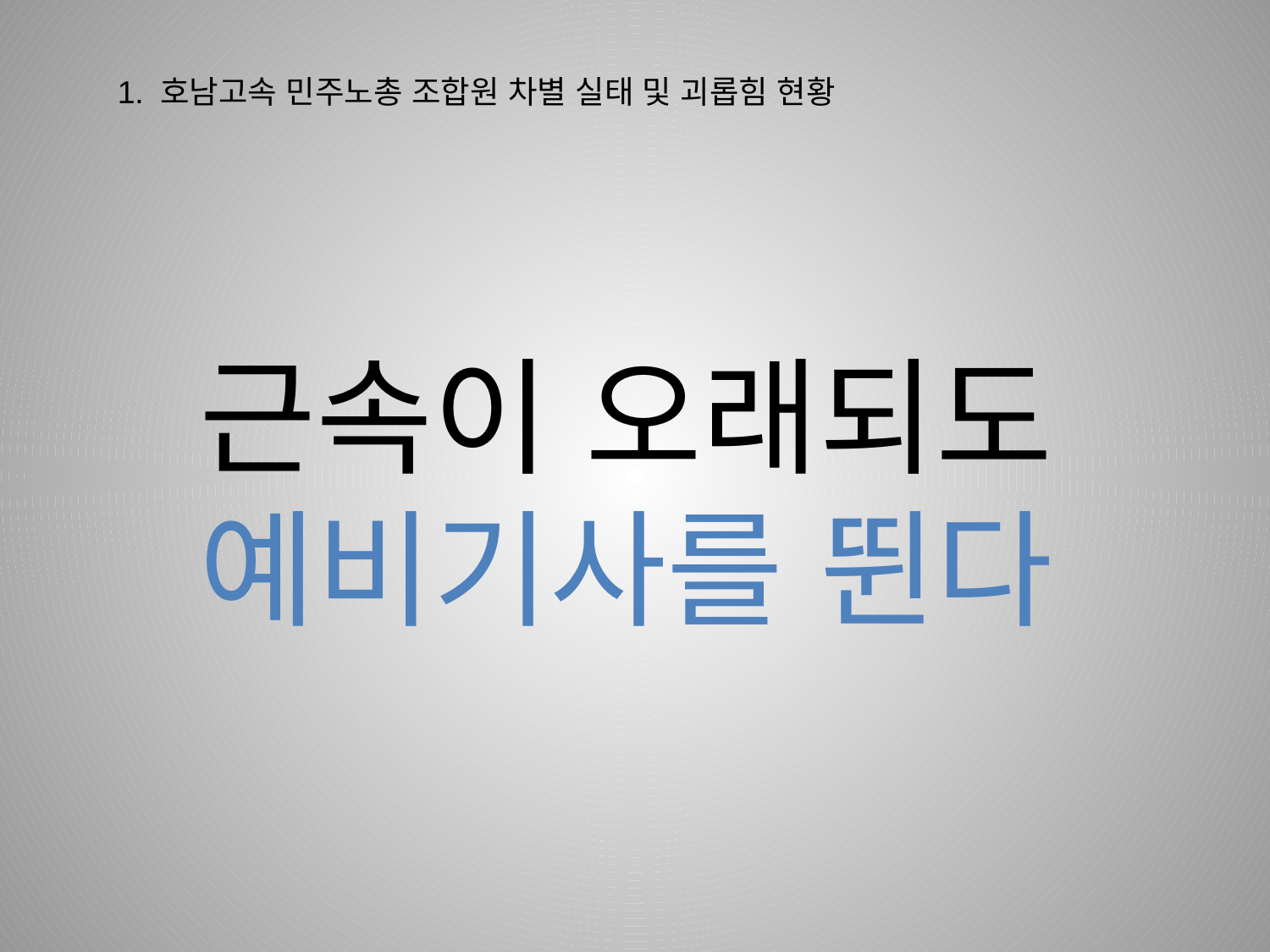

1. 호남고속 민주노총 조합원 차별 실태 및 괴롭힘 현황
# 근속이 오래되도 예비기사를 뛴다